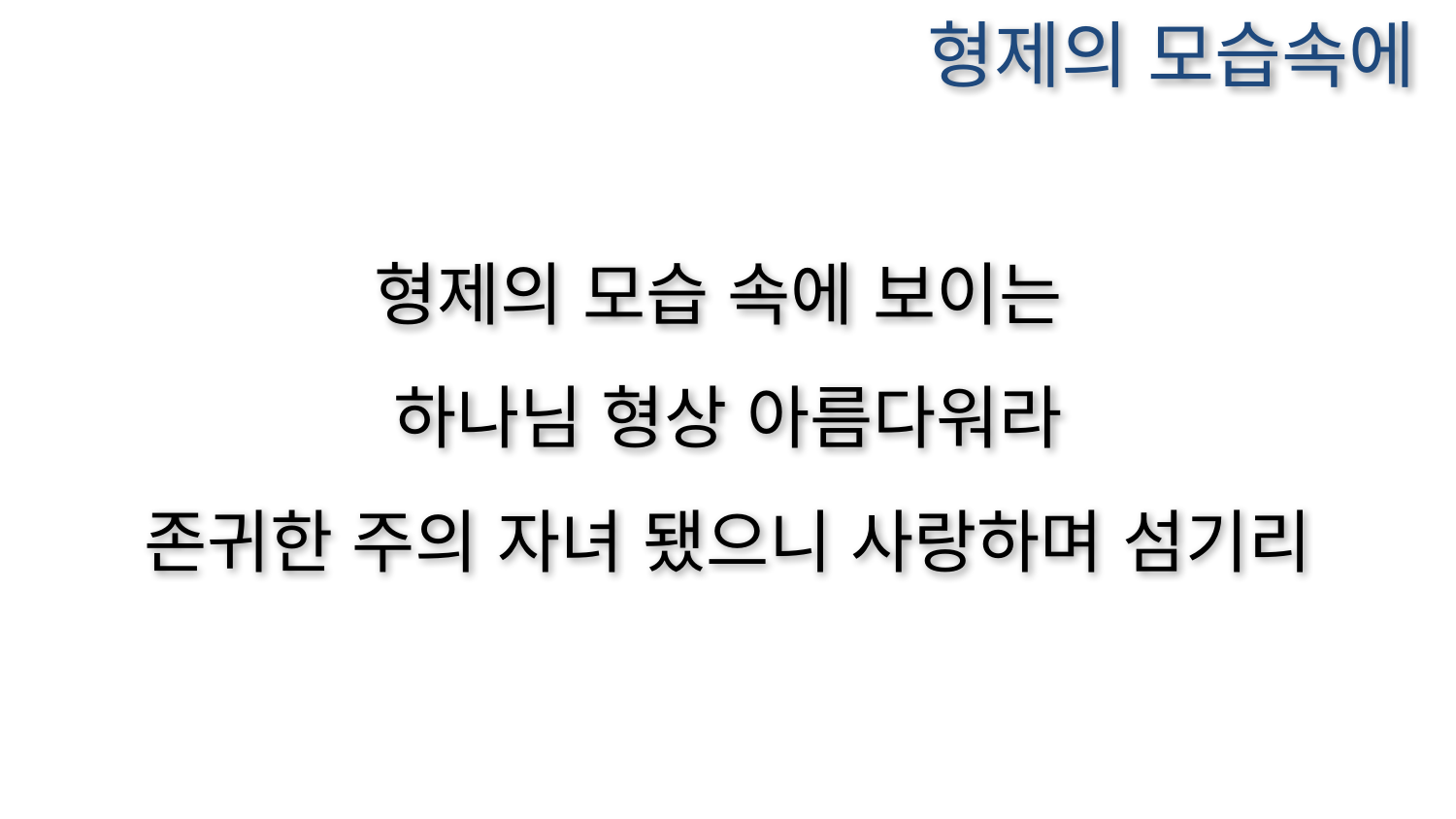

형제의 모습속에
형제의 모습 속에 보이는
하나님 형상 아름다워라
존귀한 주의 자녀 됐으니 사랑하며 섬기리